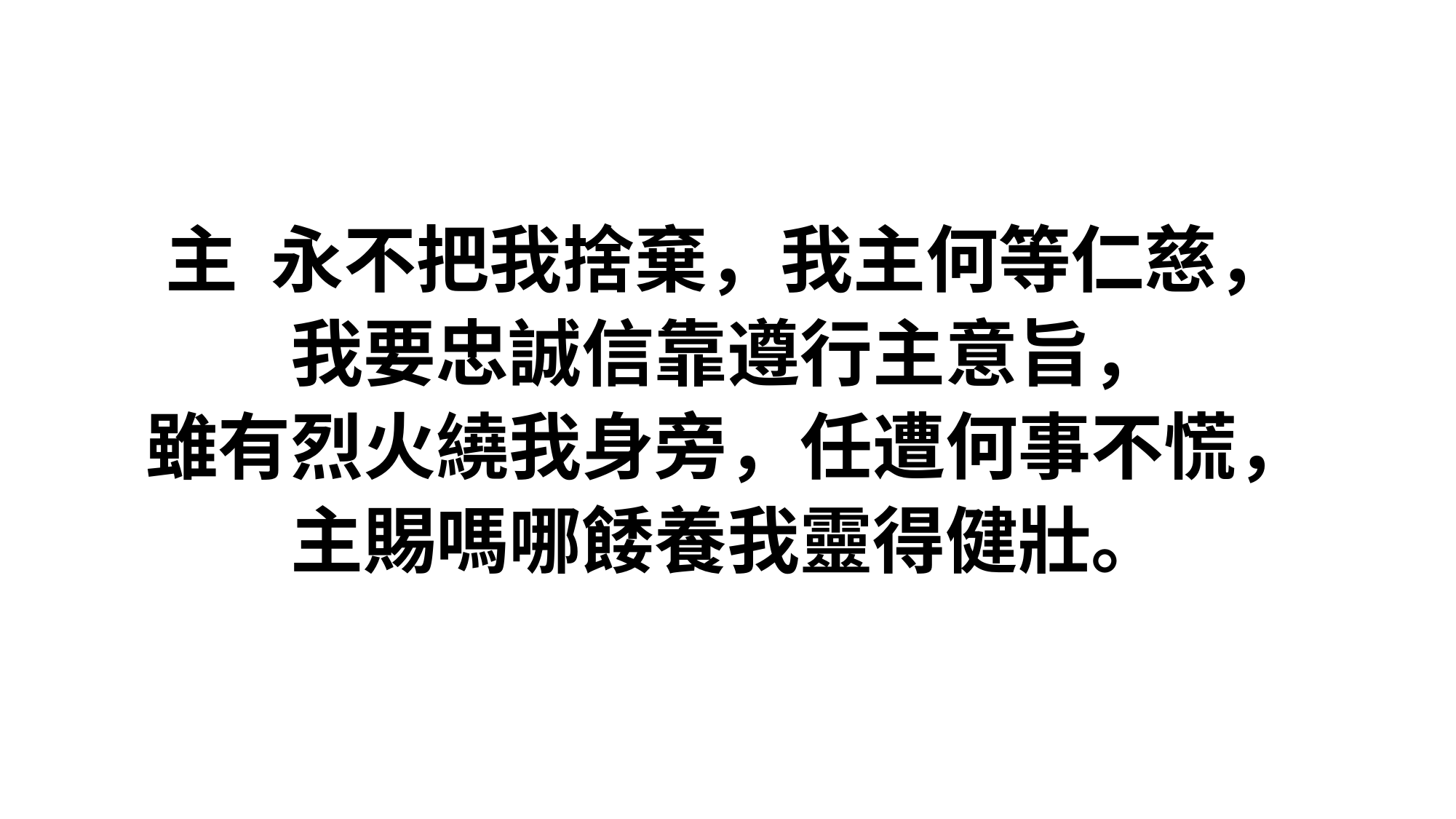

#
主  永不把我捨棄，我主何等仁慈，
我要忠誠信靠遵行主意旨，
雖有烈火繞我身旁，任遭何事不慌，
主賜嗎哪餧養我靈得健壯。